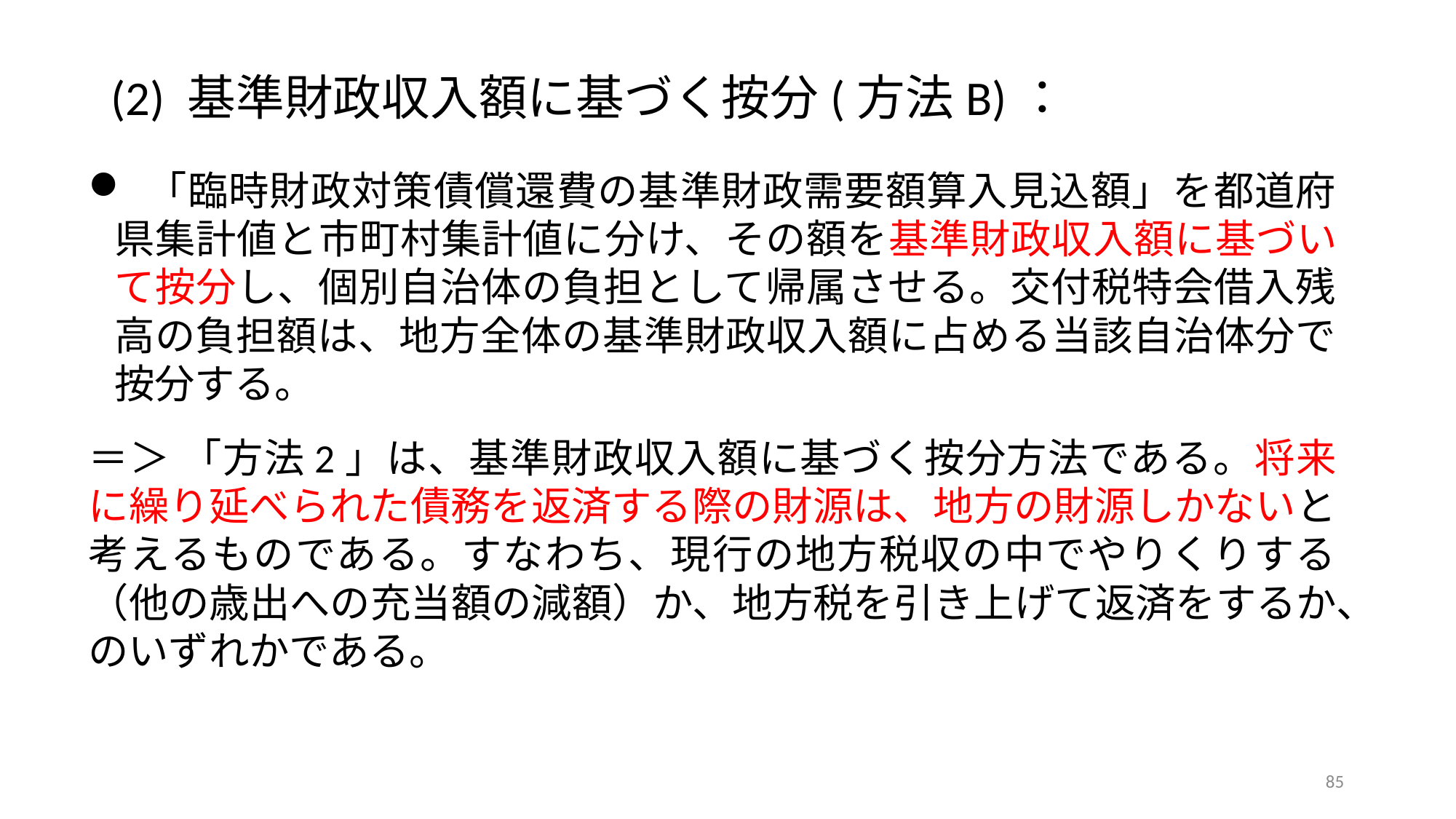

# (2) 基準財政収入額に基づく按分(方法B)：
 「臨時財政対策債償還費の基準財政需要額算入見込額」を都道府県集計値と市町村集計値に分け、その額を基準財政収入額に基づいて按分し、個別自治体の負担として帰属させる。交付税特会借入残高の負担額は、地方全体の基準財政収入額に占める当該自治体分で按分する。
＝＞ 「方法2」は、基準財政収入額に基づく按分方法である。将来に繰り延べられた債務を返済する際の財源は、地方の財源しかないと考えるものである。すなわち、現行の地方税収の中でやりくりする（他の歳出への充当額の減額）か、地方税を引き上げて返済をするか、のいずれかである。
85